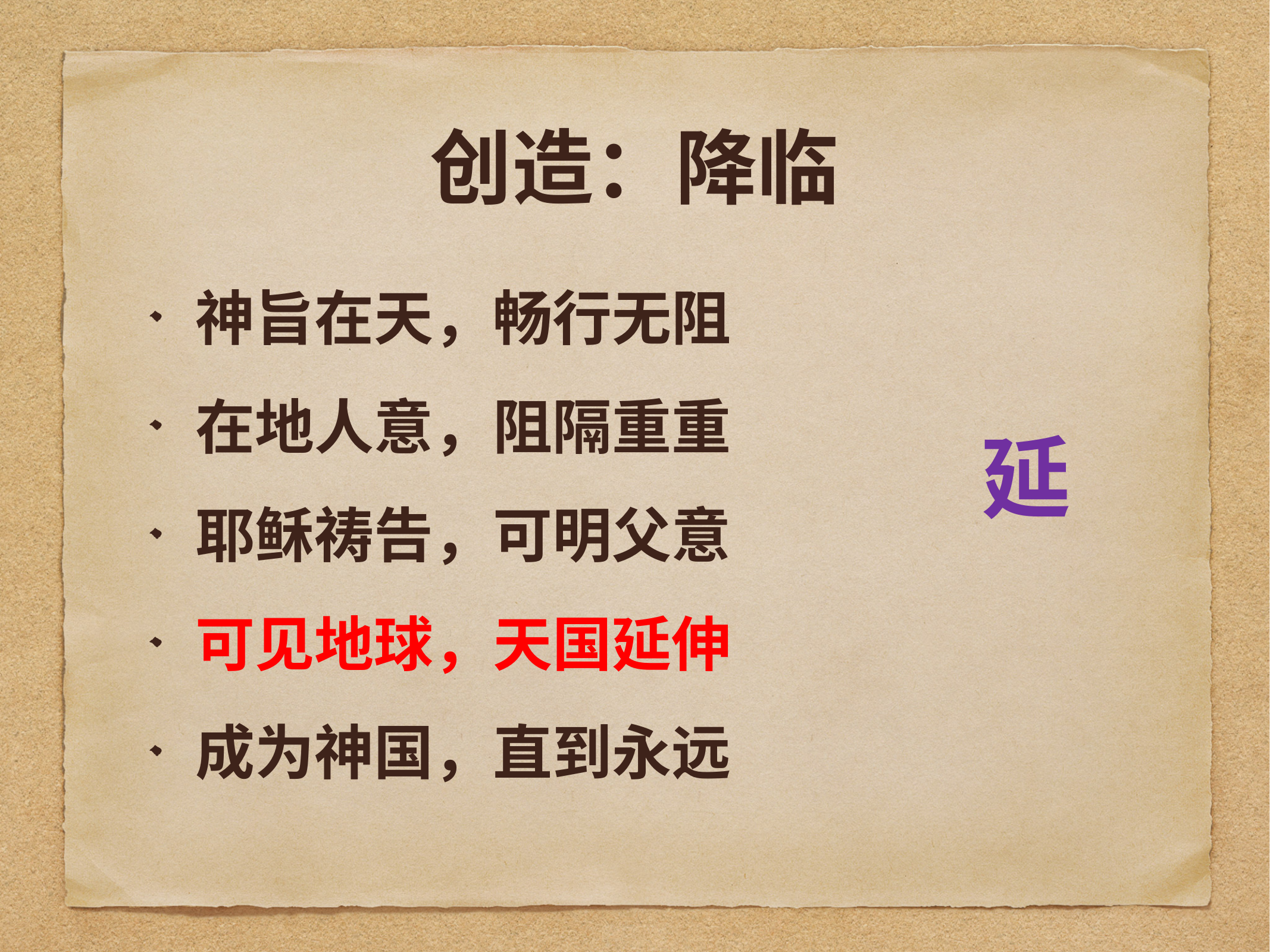

# 创造：降临
神旨在天，畅行无阻
在地人意，阻隔重重
耶稣祷告，可明父意
可见地球，天国延伸
成为神国，直到永远
延